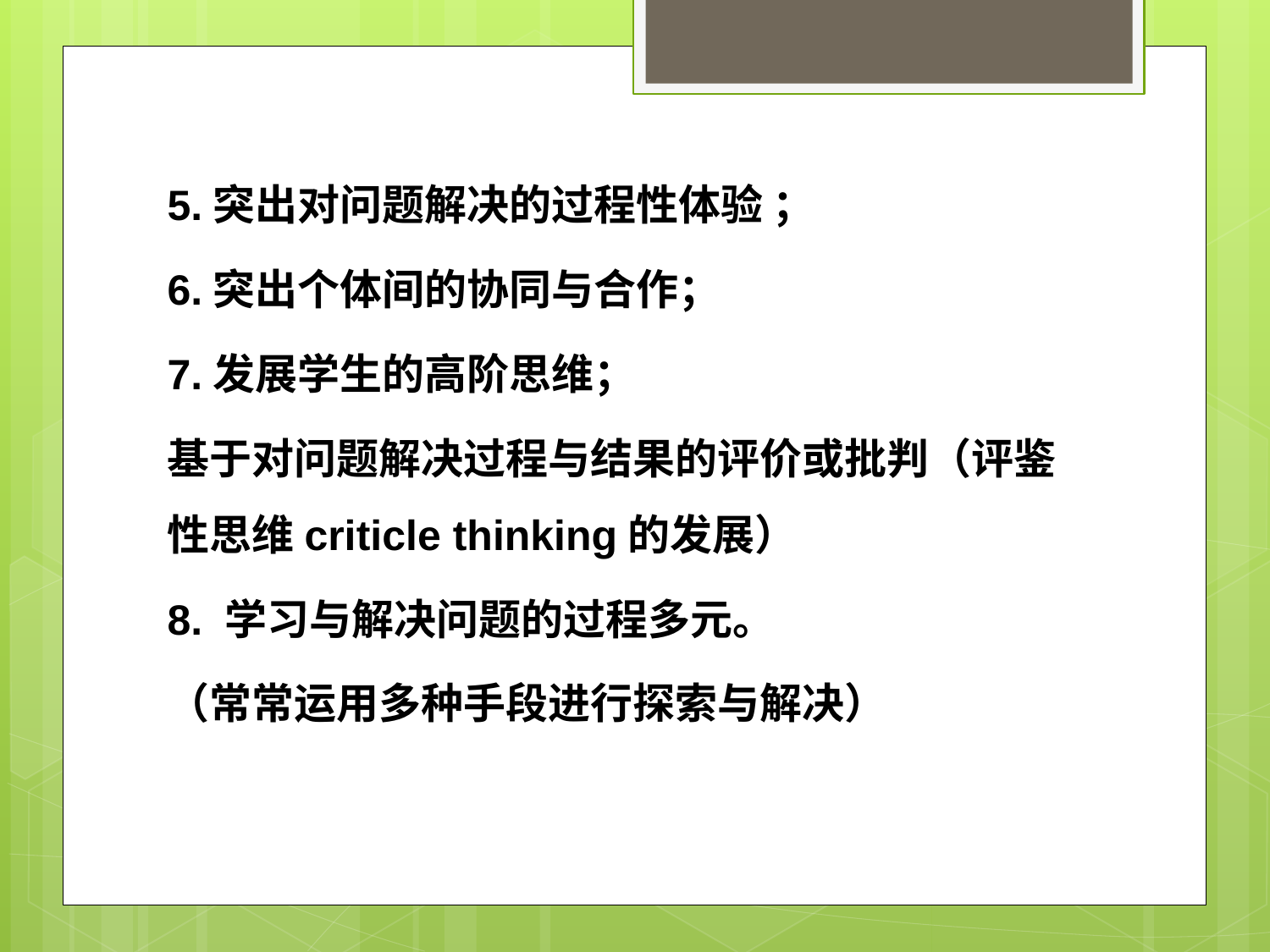

5.突出对问题解决的过程性体验 ；
6.突出个体间的协同与合作；
7.发展学生的高阶思维；
基于对问题解决过程与结果的评价或批判（评鉴性思维criticle thinking的发展）
8. 学习与解决问题的过程多元。
（常常运用多种手段进行探索与解决）